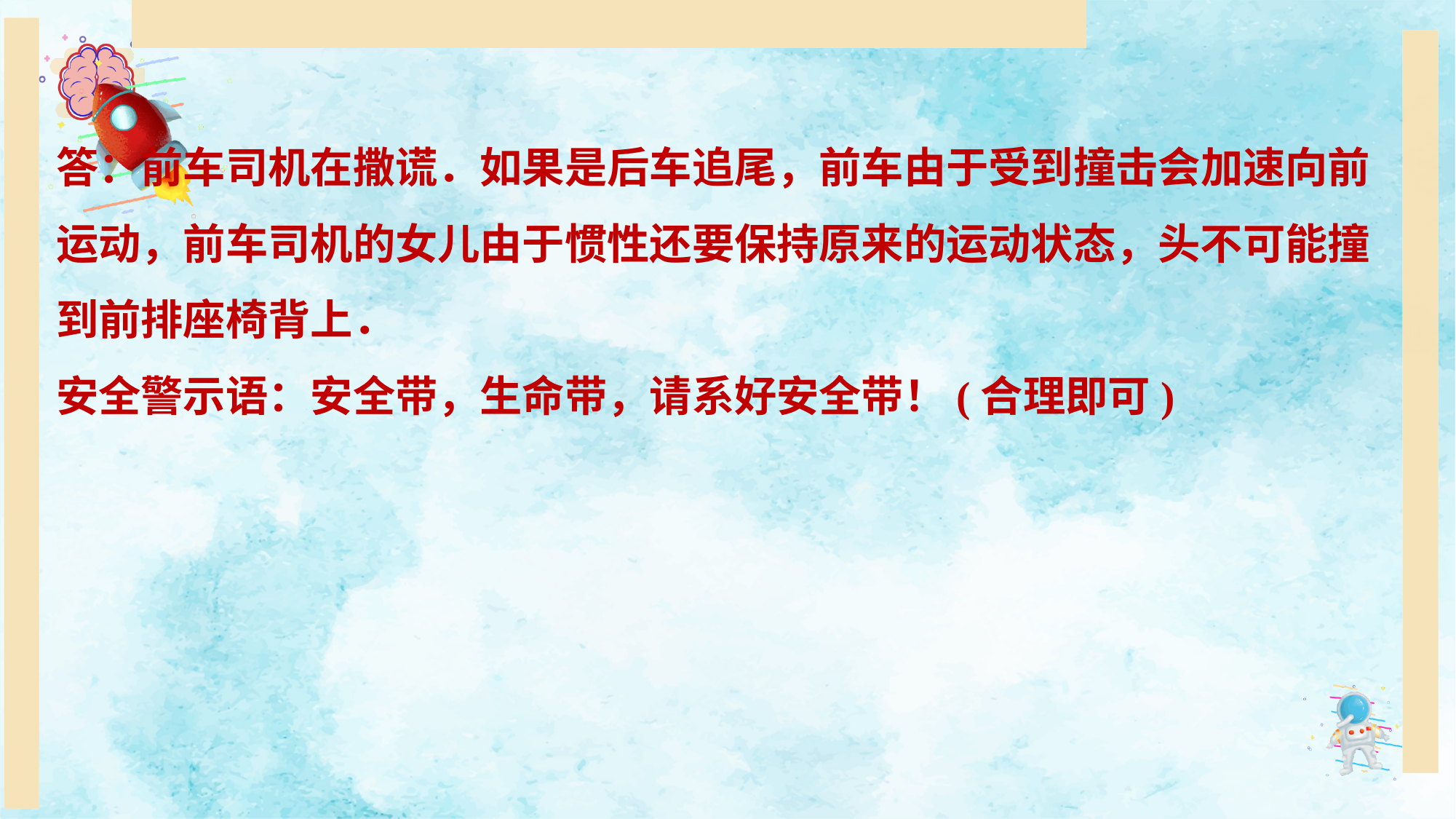

答：前车司机在撒谎．如果是后车追尾，前车由于受到撞击会加速向前运动，前车司机的女儿由于惯性还要保持原来的运动状态，头不可能撞到前排座椅背上．
安全警示语：安全带，生命带，请系好安全带！(合理即可)